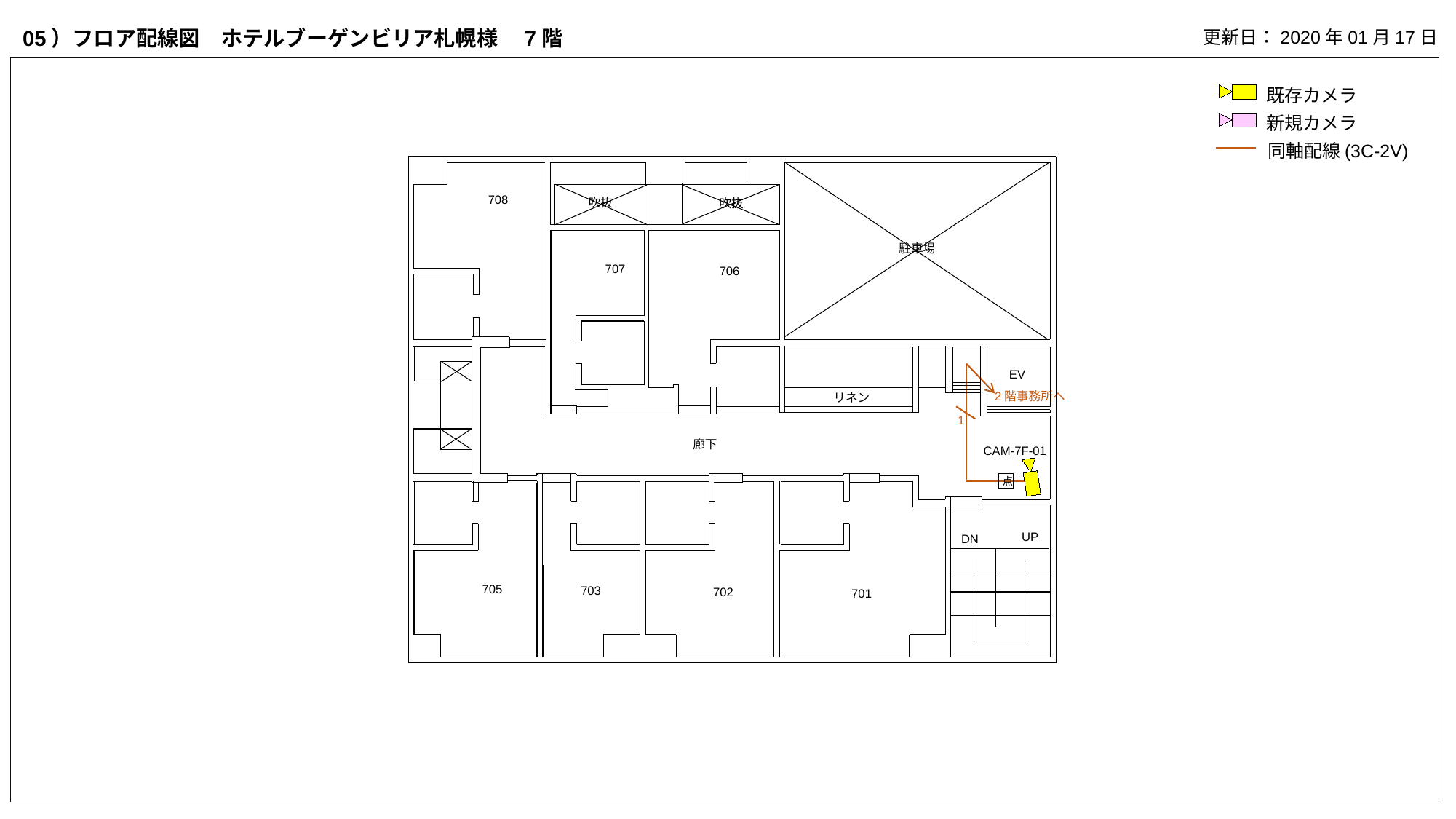

更新日：2020年01月17日
05）フロア配線図　ホテルブーゲンビリア札幌様　7階

既存カメラ

新規カメラ

同軸配線(3C-2V)
708
吹抜
吹抜
駐車場
707
706
EV
リネン
廊下

点
UP
DN
705
703
702
701
2階事務所へ
1
CAM-7F-01